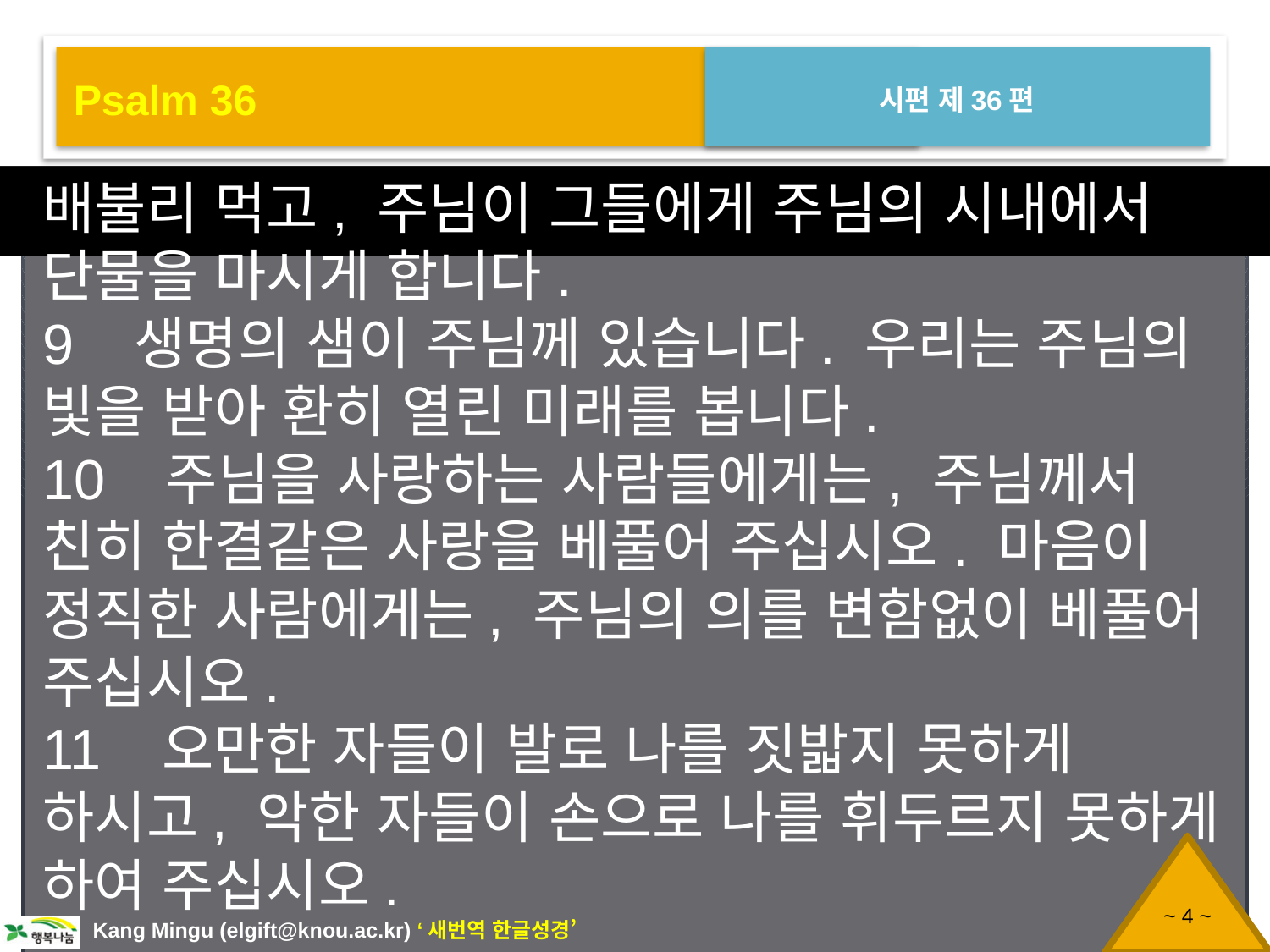

Psalm 36
시편 제36편
배불리 먹고, 주님이 그들에게 주님의 시내에서 단물을 마시게 합니다.
9   생명의 샘이 주님께 있습니다. 우리는 주님의 빛을 받아 환히 열린 미래를 봅니다.
10   주님을 사랑하는 사람들에게는, 주님께서 친히 한결같은 사랑을 베풀어 주십시오. 마음이 정직한 사람에게는, 주님의 의를 변함없이 베풀어 주십시오.
11   오만한 자들이 발로 나를 짓밟지 못하게 하시고, 악한 자들이 손으로 나를 휘두르지 못하게 하여 주십시오.